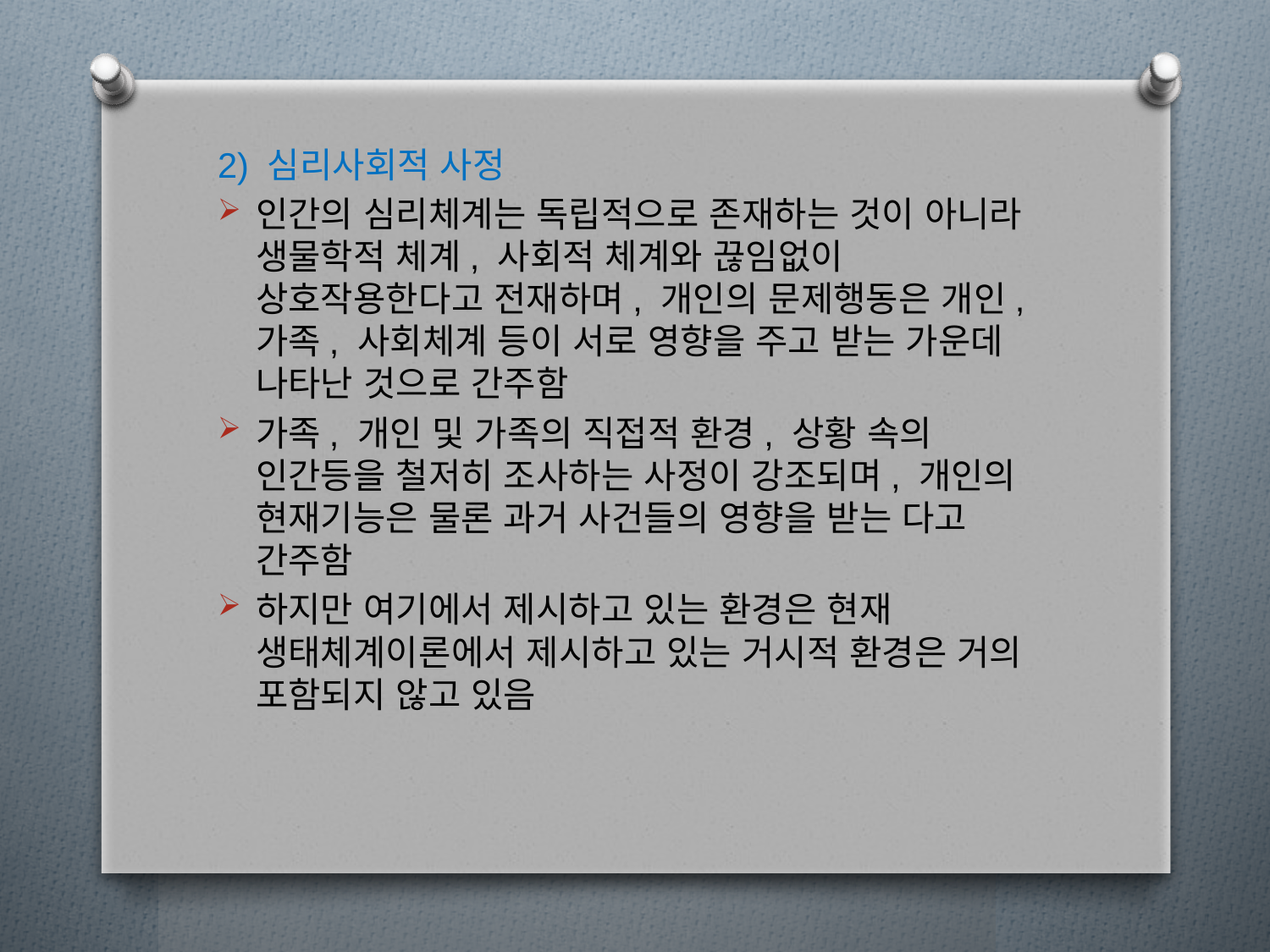

2) 심리사회적 사정
인간의 심리체계는 독립적으로 존재하는 것이 아니라 생물학적 체계, 사회적 체계와 끊임없이 상호작용한다고 전재하며, 개인의 문제행동은 개인, 가족, 사회체계 등이 서로 영향을 주고 받는 가운데 나타난 것으로 간주함
가족, 개인 및 가족의 직접적 환경, 상황 속의 인간등을 철저히 조사하는 사정이 강조되며, 개인의 현재기능은 물론 과거 사건들의 영향을 받는 다고 간주함
하지만 여기에서 제시하고 있는 환경은 현재 생태체계이론에서 제시하고 있는 거시적 환경은 거의 포함되지 않고 있음